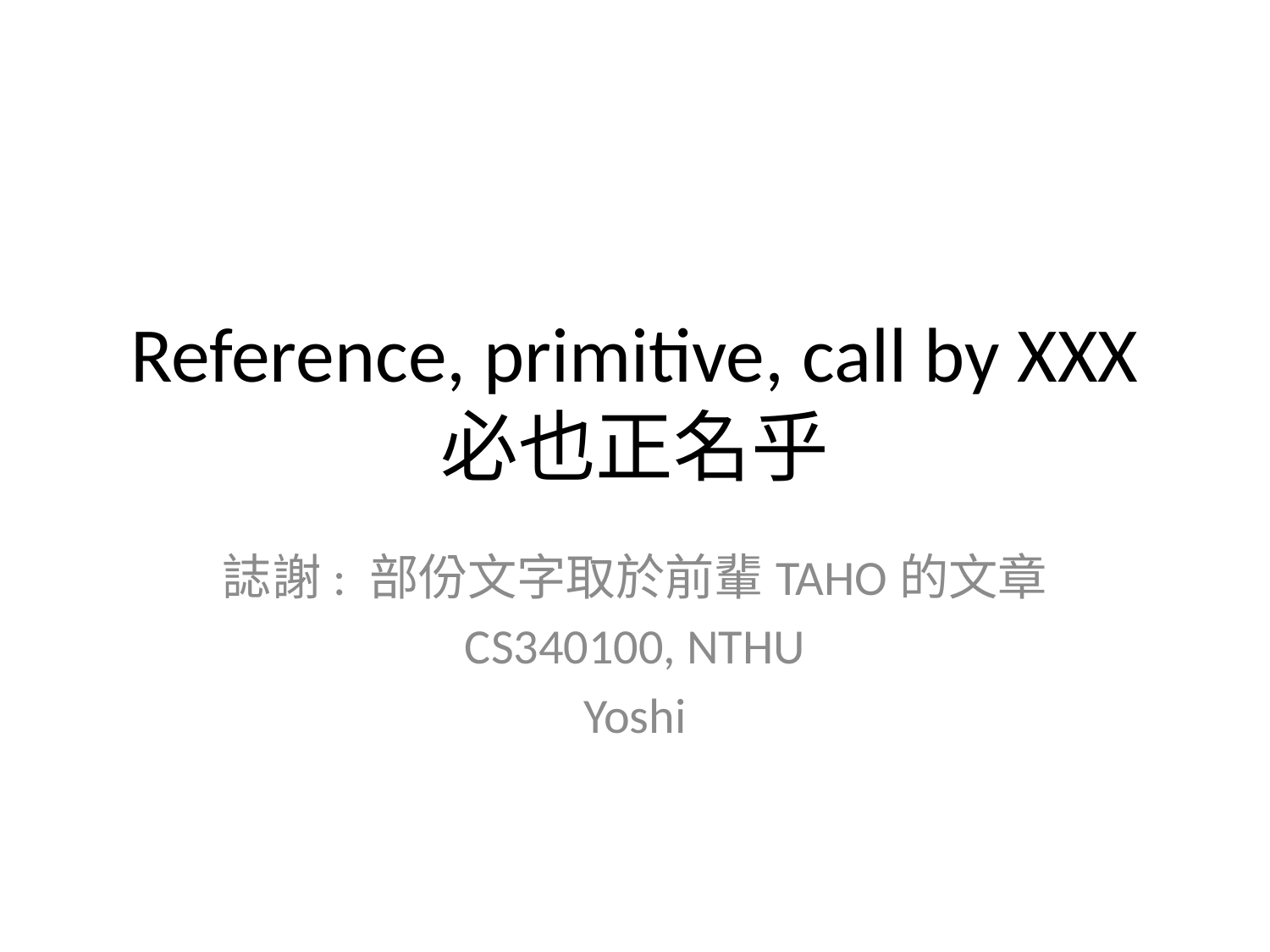

# Reference, primitive, call by XXX 必也正名乎
誌謝: 部份文字取於前輩TAHO的文章
CS340100, NTHU
Yoshi